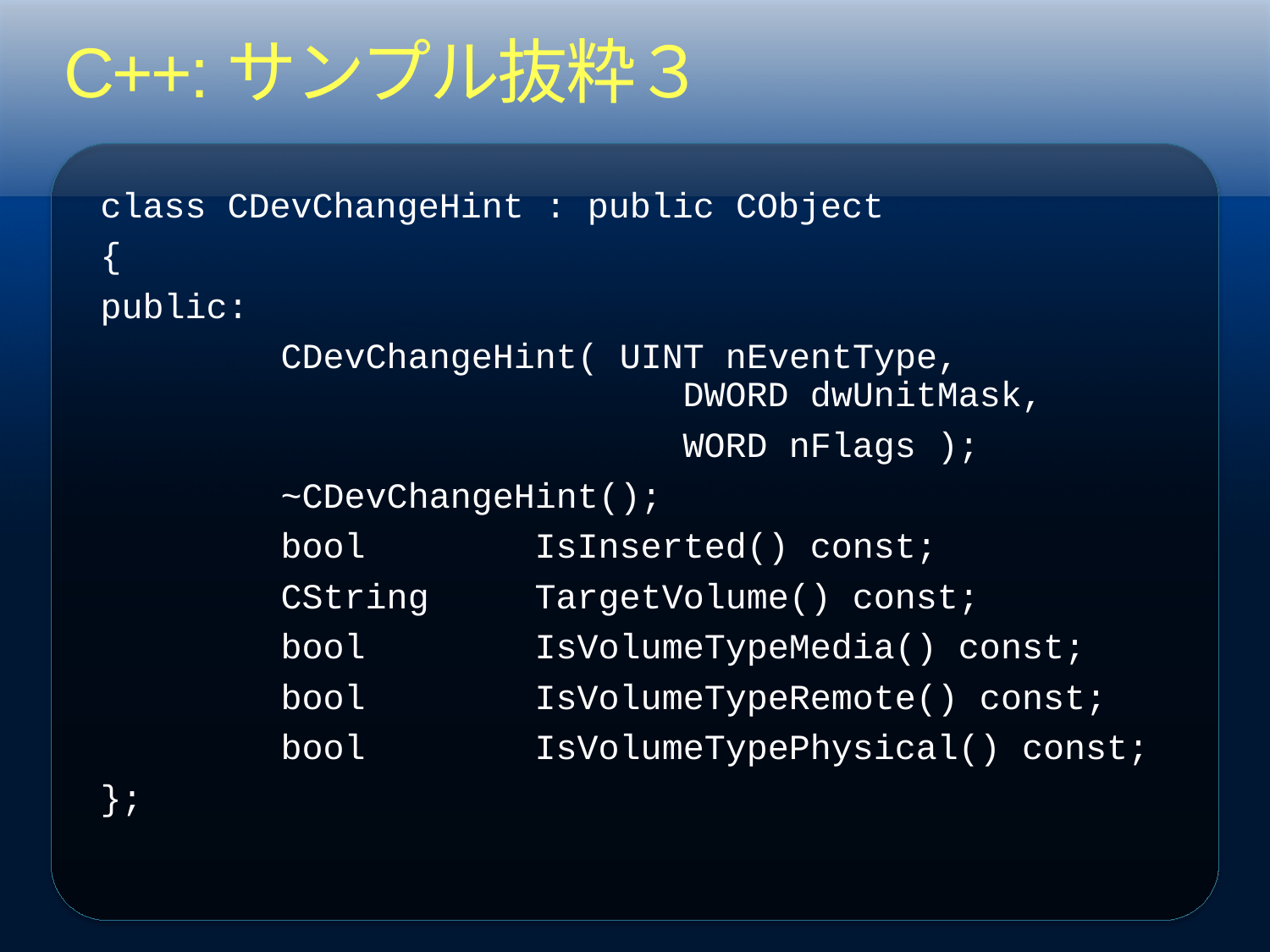

# C++:サンプル抜粋３

class CDevChangeHint : public CObject
{
public:
		CDevChangeHint( UINT nEventType, 					 DWORD dwUnitMask,
					 WORD nFlags );
		~CDevChangeHint();
		bool		IsInserted() const;
		CString	TargetVolume() const;
		bool		IsVolumeTypeMedia() const;
		bool		IsVolumeTypeRemote() const;
		bool		IsVolumeTypePhysical() const;
};